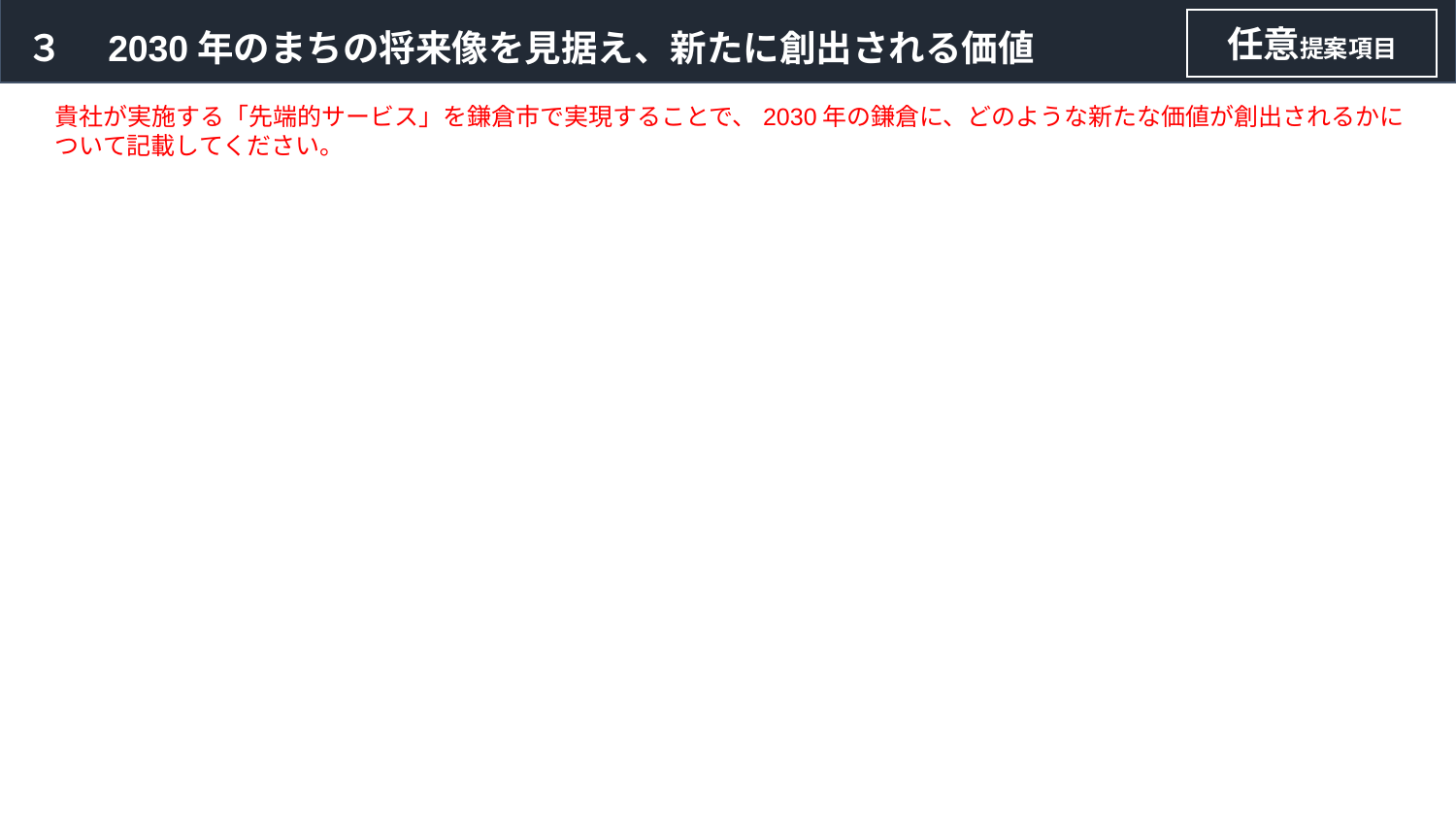

任意提案項目
３　2030年のまちの将来像を見据え、新たに創出される価値
貴社が実施する「先端的サービス」を鎌倉市で実現することで、2030年の鎌倉に、どのような新たな価値が創出されるかについて記載してください。